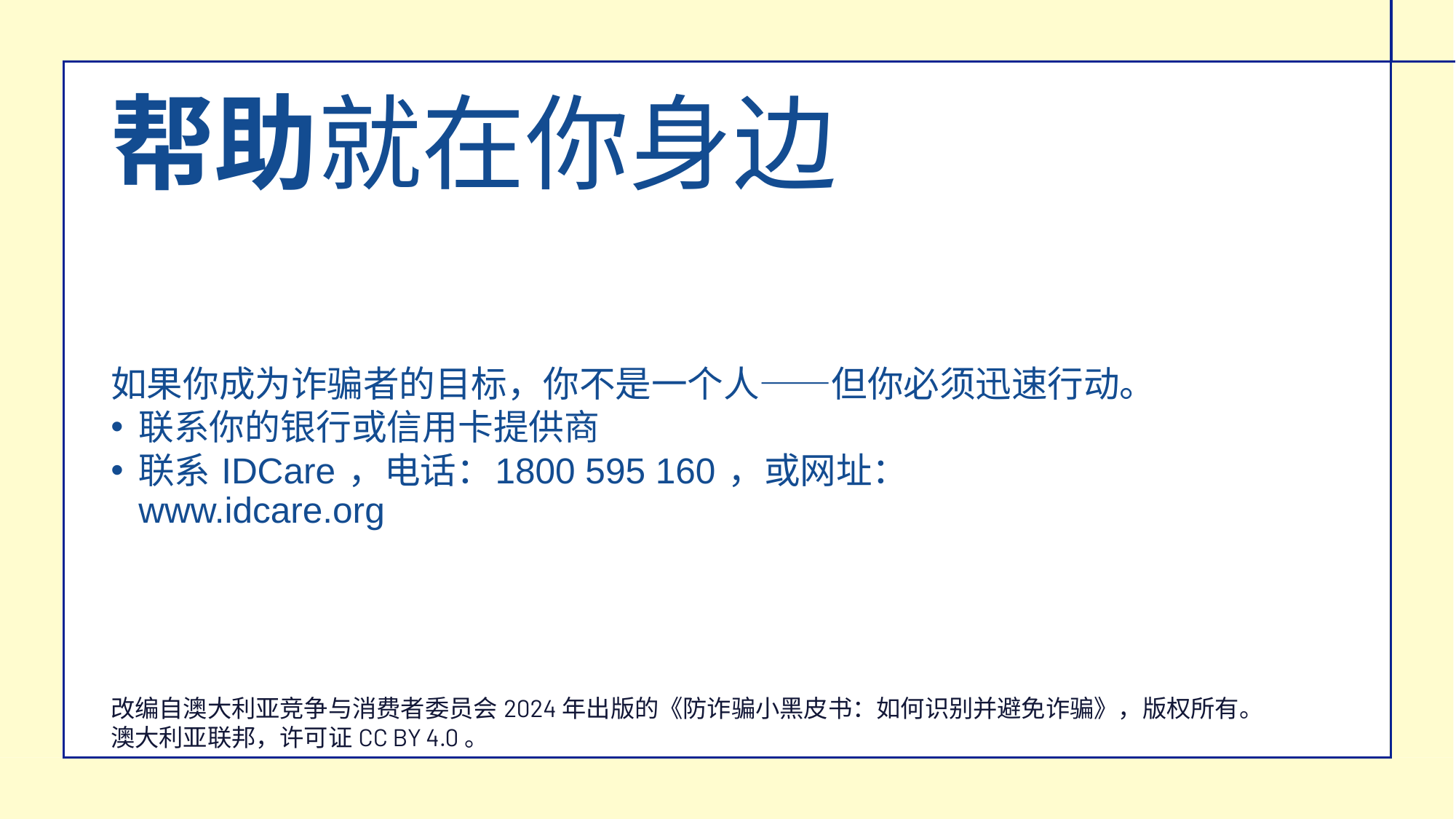

帮助就在你身边
如果你成为诈骗者的目标，你不是一个人——但你必须迅速行动。
联系你的银行或信用卡提供商
联系 IDCare ，电话：1800 595 160 ，或网址：www.idcare.org
改编自澳大利亚竞争与消费者委员会2024年出版的《防诈骗小黑皮书：如何识别并避免诈骗》，版权所有。澳大利亚联邦，许可证CC BY 4.0。